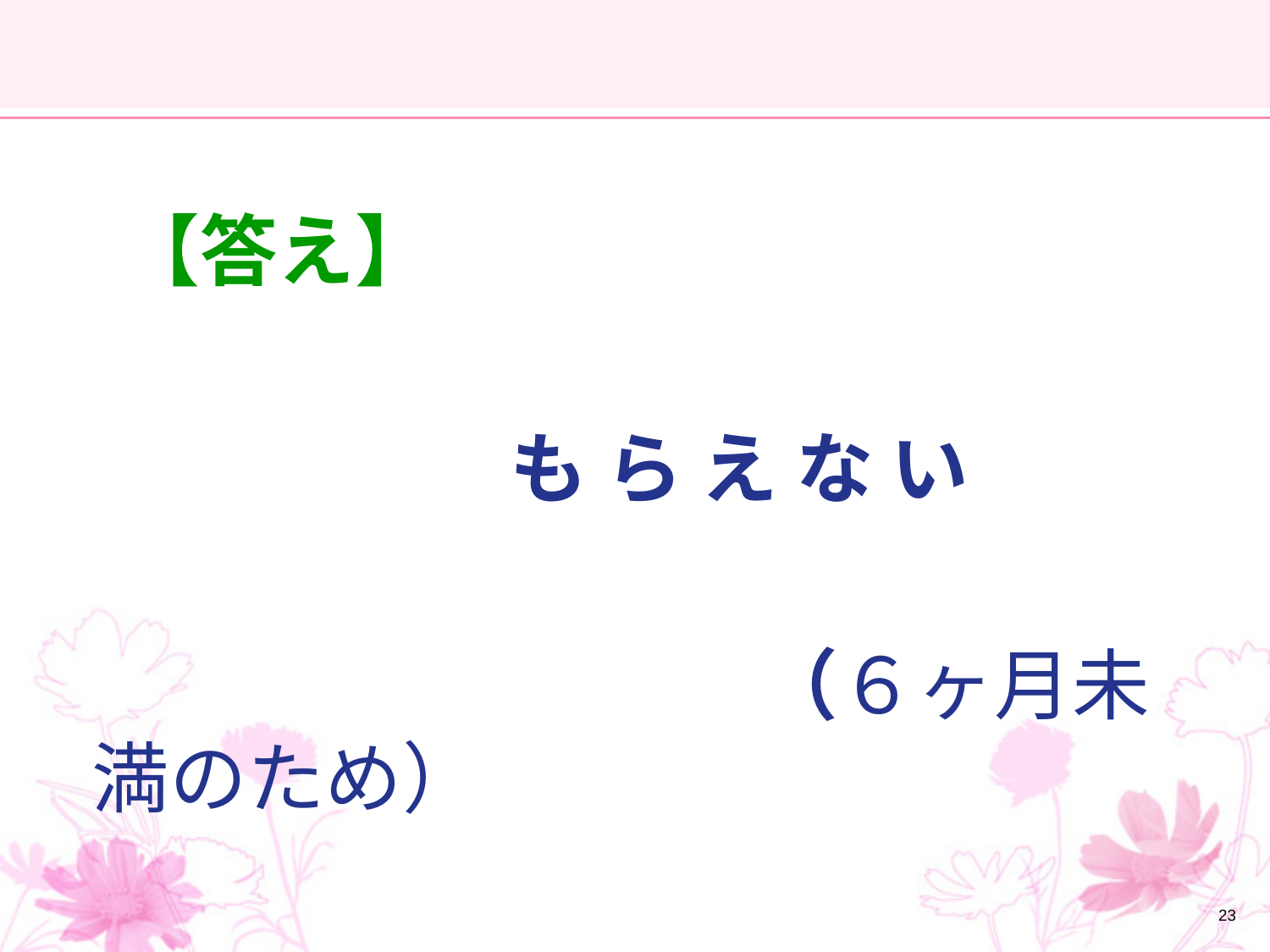

#
　【答え】

　　　　　　も ら え な い

　　　　　　　　　 （６ヶ月未満のため）
23